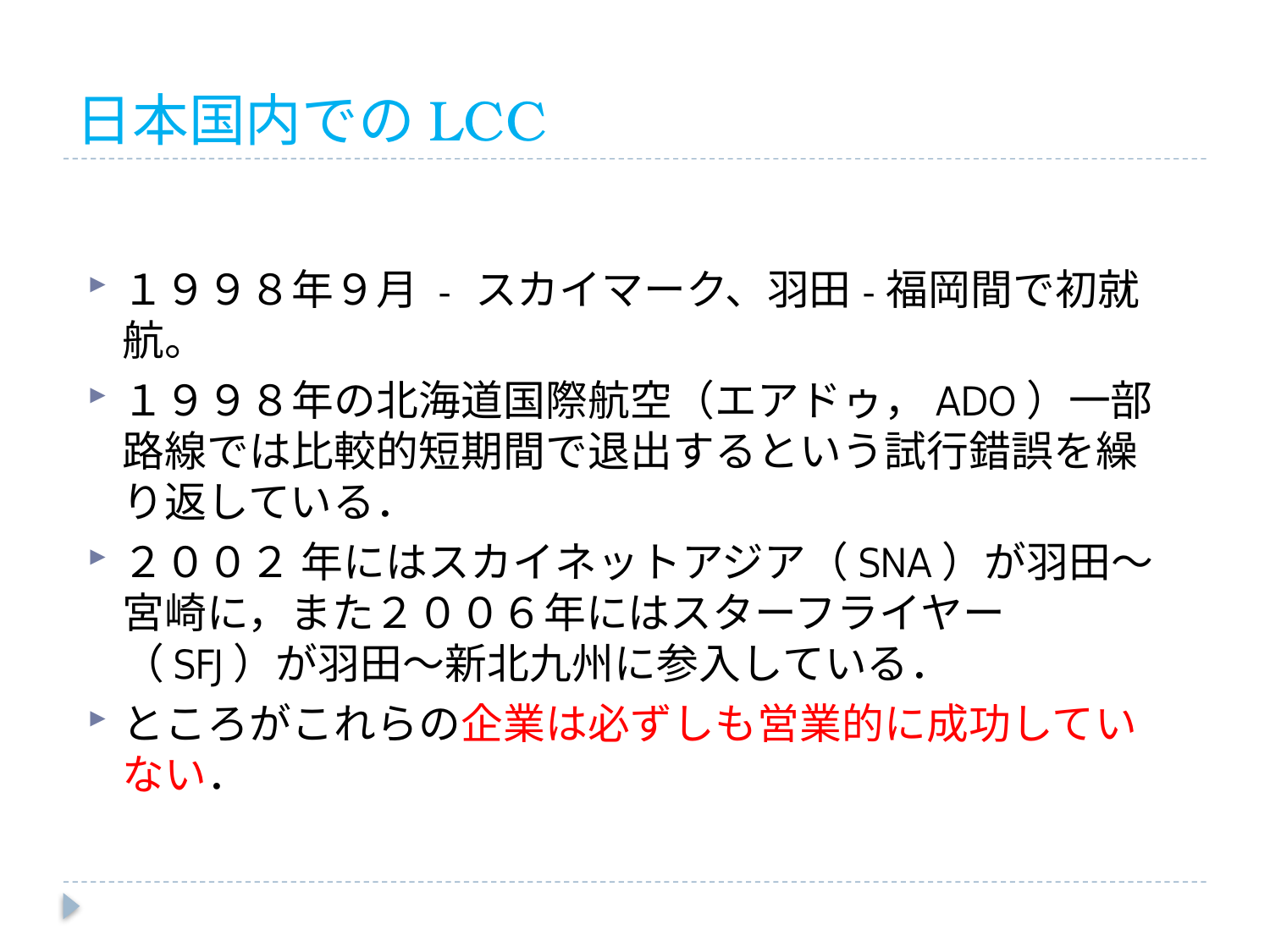

# 日本国内でのLCC

１９９８年９月 - スカイマーク、羽田-福岡間で初就航。
１９９８年の北海道国際航空（エアドゥ，ADO）一部路線では比較的短期間で退出するという試行錯誤を繰り返している．
２００２ 年にはスカイネットアジア（SNA）が羽田～宮崎に，また２００６年にはスターフライヤー（SFJ）が羽田～新北九州に参入している．
ところがこれらの企業は必ずしも営業的に成功していない．